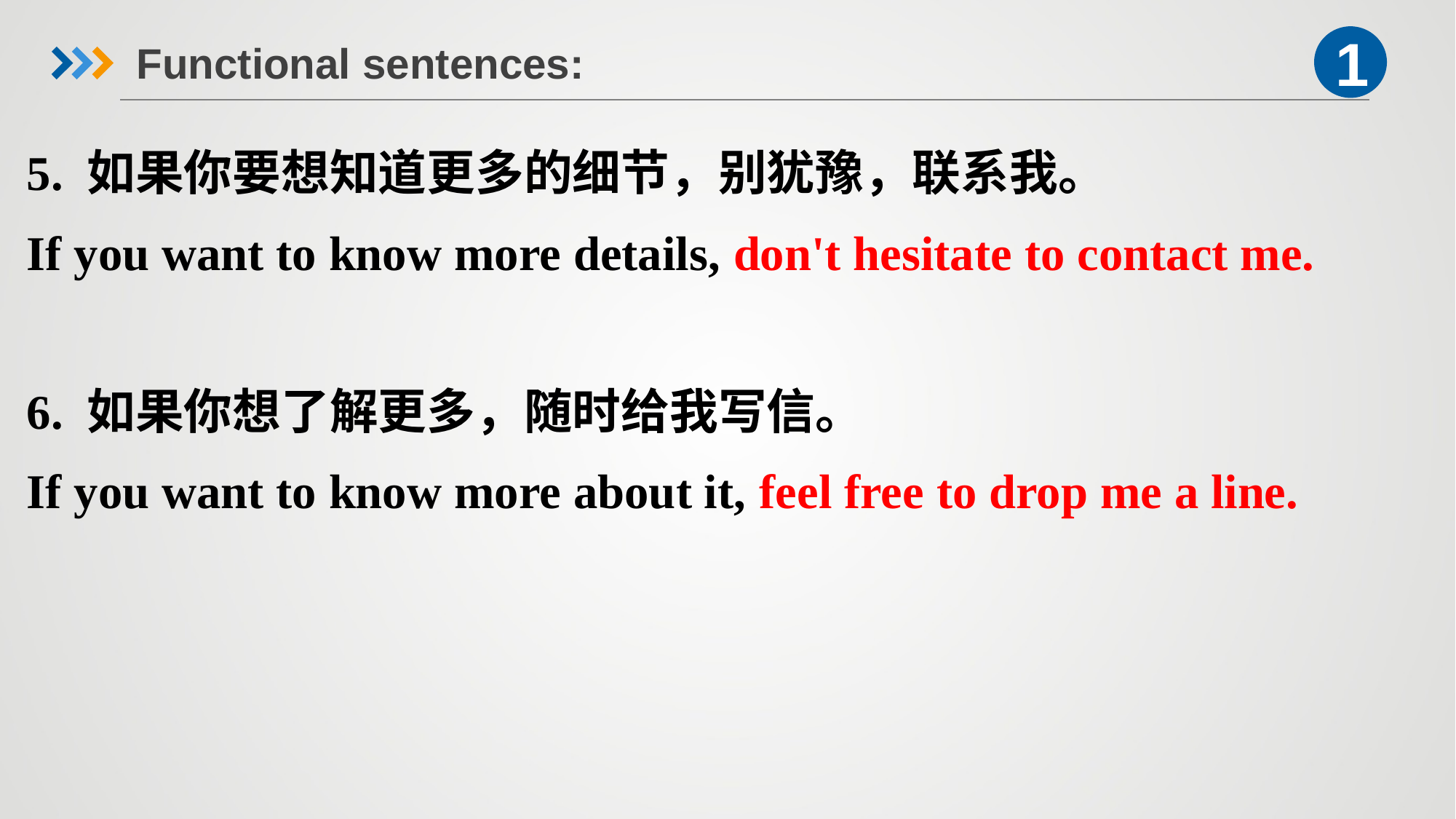

1
Functional sentences:
5. 如果你要想知道更多的细节，别犹豫，联系我。
If you want to know more details, don't hesitate to contact me.

6. 如果你想了解更多，随时给我写信。
If you want to know more about it, feel free to drop me a line.